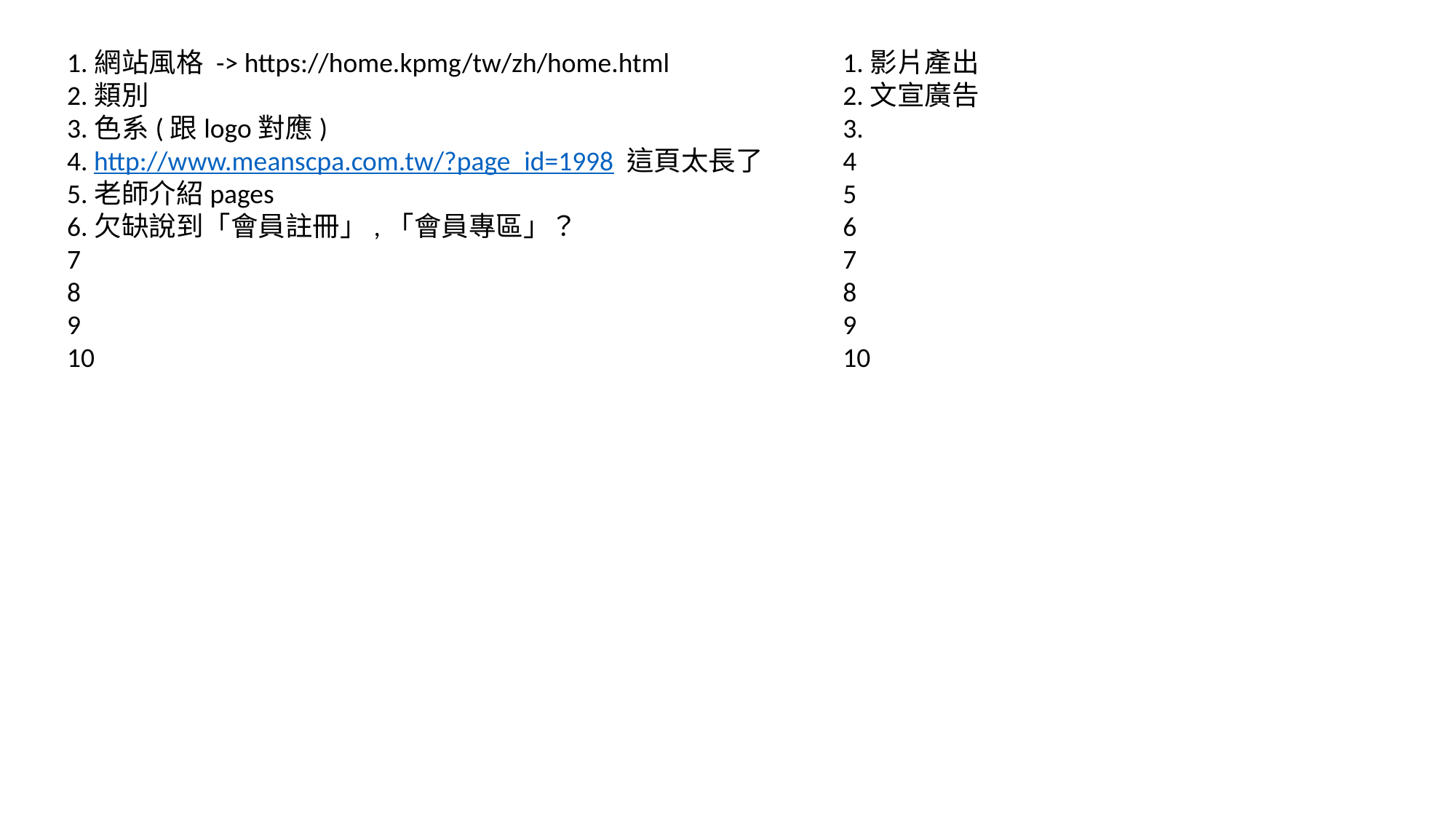

1.網站風格 -> https://home.kpmg/tw/zh/home.html
2.類別
3.色系(跟logo對應)
4. http://www.meanscpa.com.tw/?page_id=1998 這頁太長了
5.老師介紹pages
6.欠缺說到「會員註冊」,「會員專區」？
7
8
9
10
1.影片產出
2.文宣廣告
3.
4
5
6
7
8
9
10